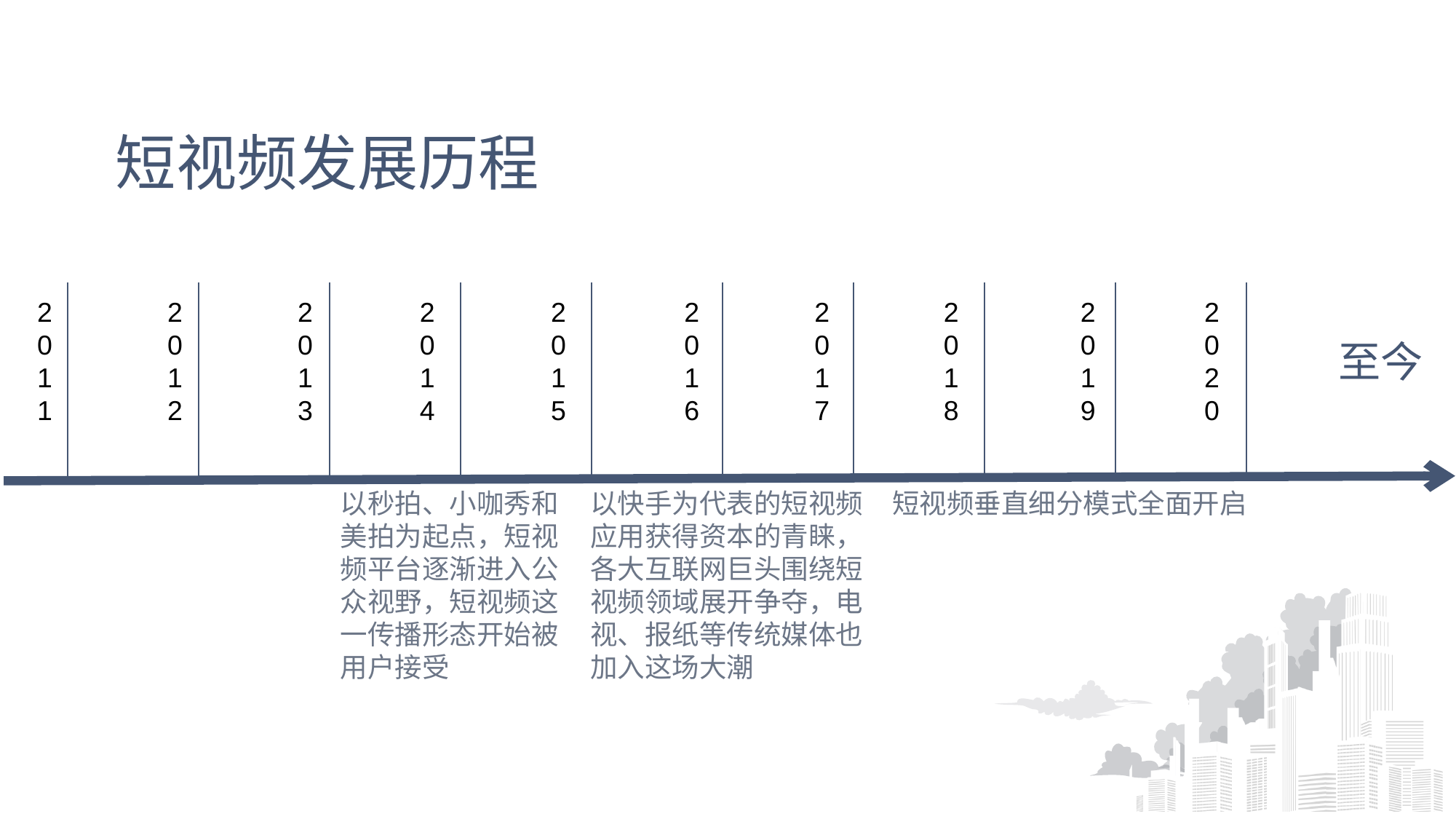

# 短视频发展历程
2011
2012
2013
2014
2015
2016
2017
2018
2019
2020
至今
以秒拍、小咖秀和美拍为起点，短视频平台逐渐进入公众视野，短视频这一传播形态开始被用户接受
以快手为代表的短视频应用获得资本的青睐，各大互联网巨头围绕短视频领域展开争夺，电视、报纸等传统媒体也加入这场大潮
短视频垂直细分模式全面开启